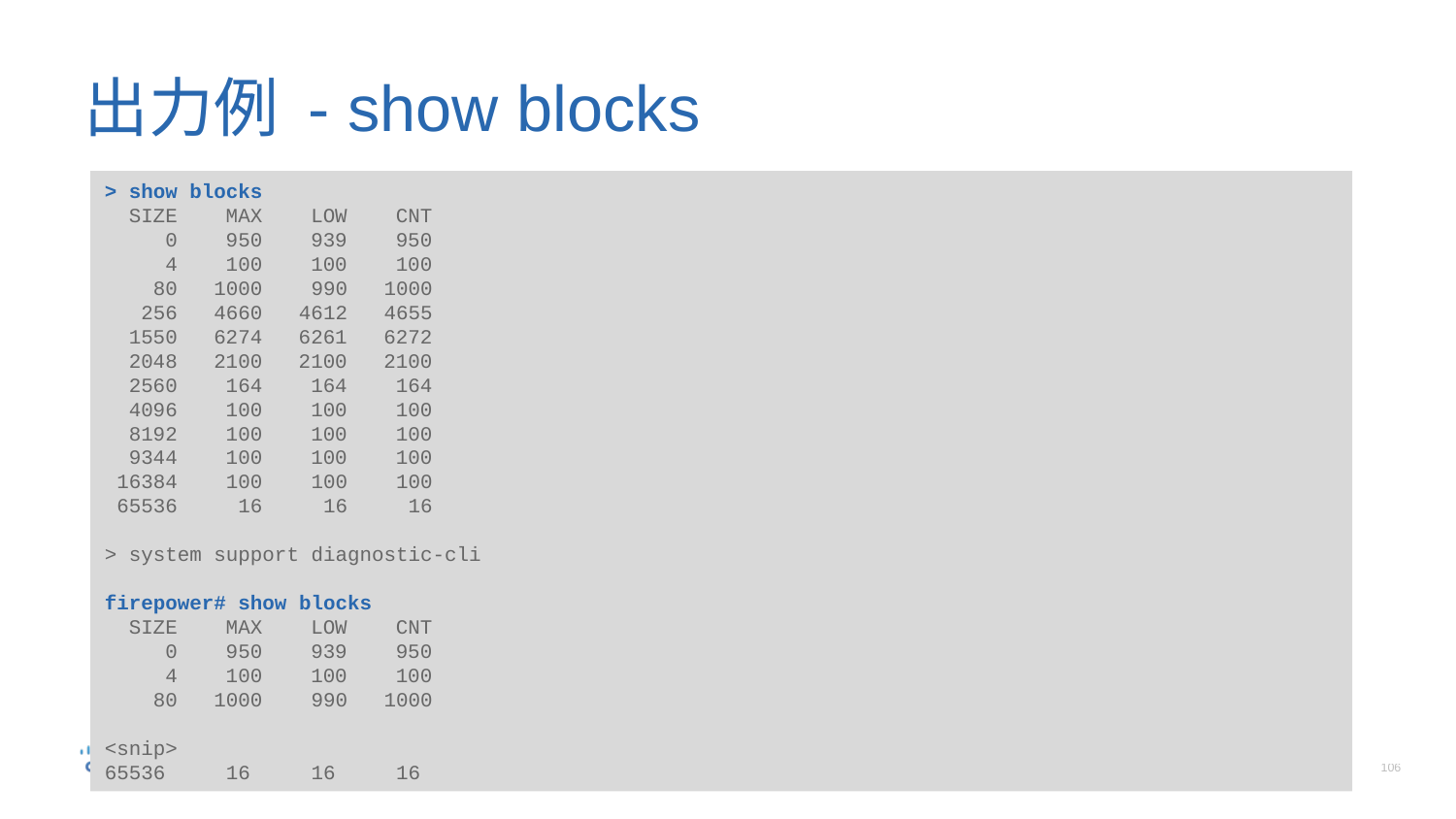

# 出力例 - show blocks
> show blocks
  SIZE    MAX    LOW    CNT
     0    950    939    950
     4    100    100    100
    80   1000    990   1000
   256   4660   4612   4655
  1550   6274   6261   6272
  2048   2100   2100   2100
  2560    164    164    164
  4096    100    100    100
  8192    100    100    100
  9344    100    100    100
 16384    100    100    100
 65536     16     16     16

> system support diagnostic-cli

firepower# show blocks
  SIZE    MAX    LOW    CNT
     0    950    939    950
     4    100    100    100
    80   1000    990   1000

<snip>
65536     16     16     16